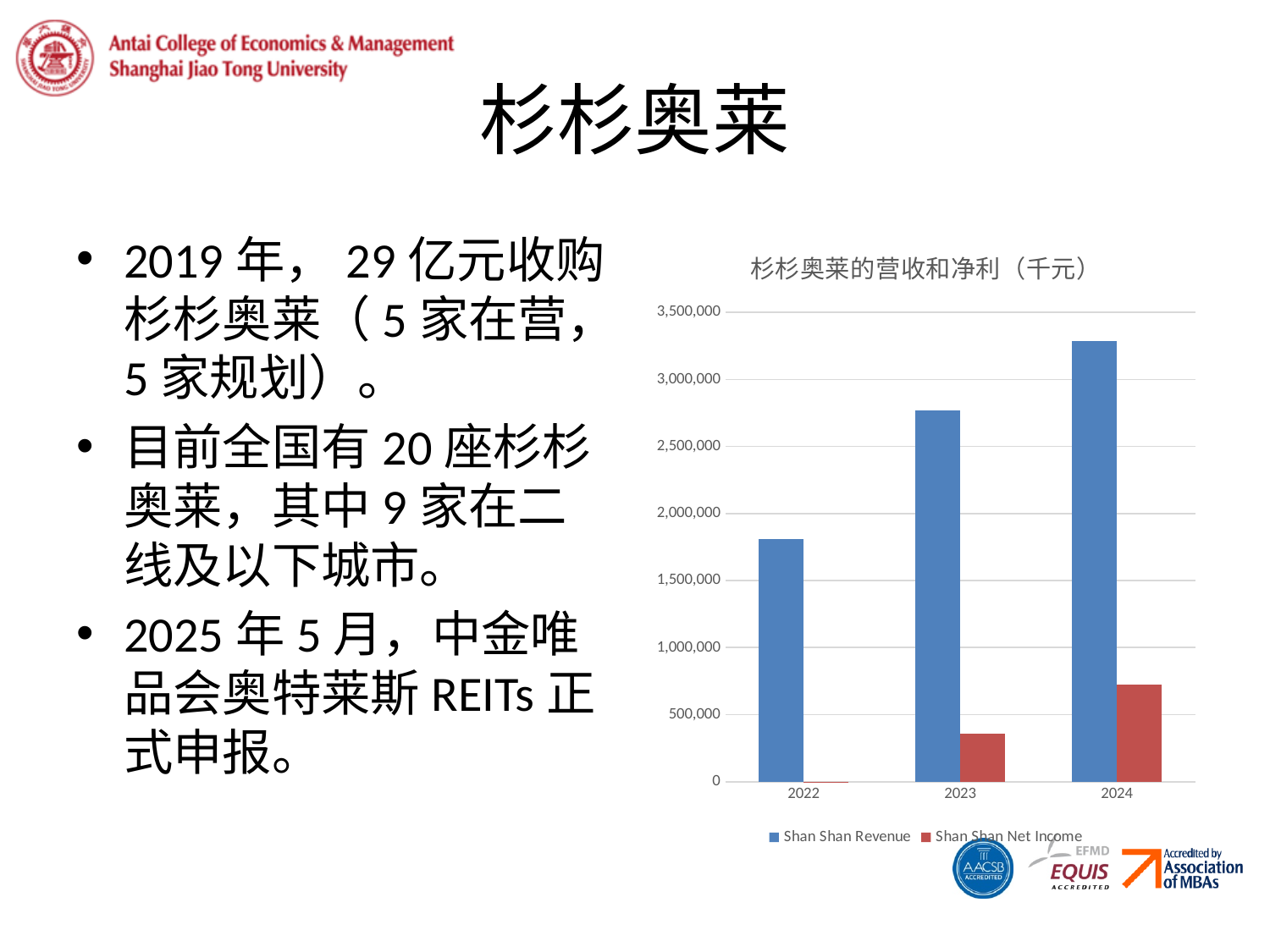

# 杉杉奥莱
2019年，29亿元收购杉杉奥莱（5家在营，5家规划）。
目前全国有20座杉杉奥莱，其中9家在二线及以下城市。
2025年5月，中金唯品会奥特莱斯REITs正式申报。

### Chart: 杉杉奥莱的营收和净利（千元）

| Category | Shan Shan Revenue | Shan Shan Net Income |
|---|---|---|
| 2022 | 1808756.0 | 1224.0 |
| 2023 | 2771018.0 | 361120.0 |
| 2024 | 3284968.0 | 725236.0 |